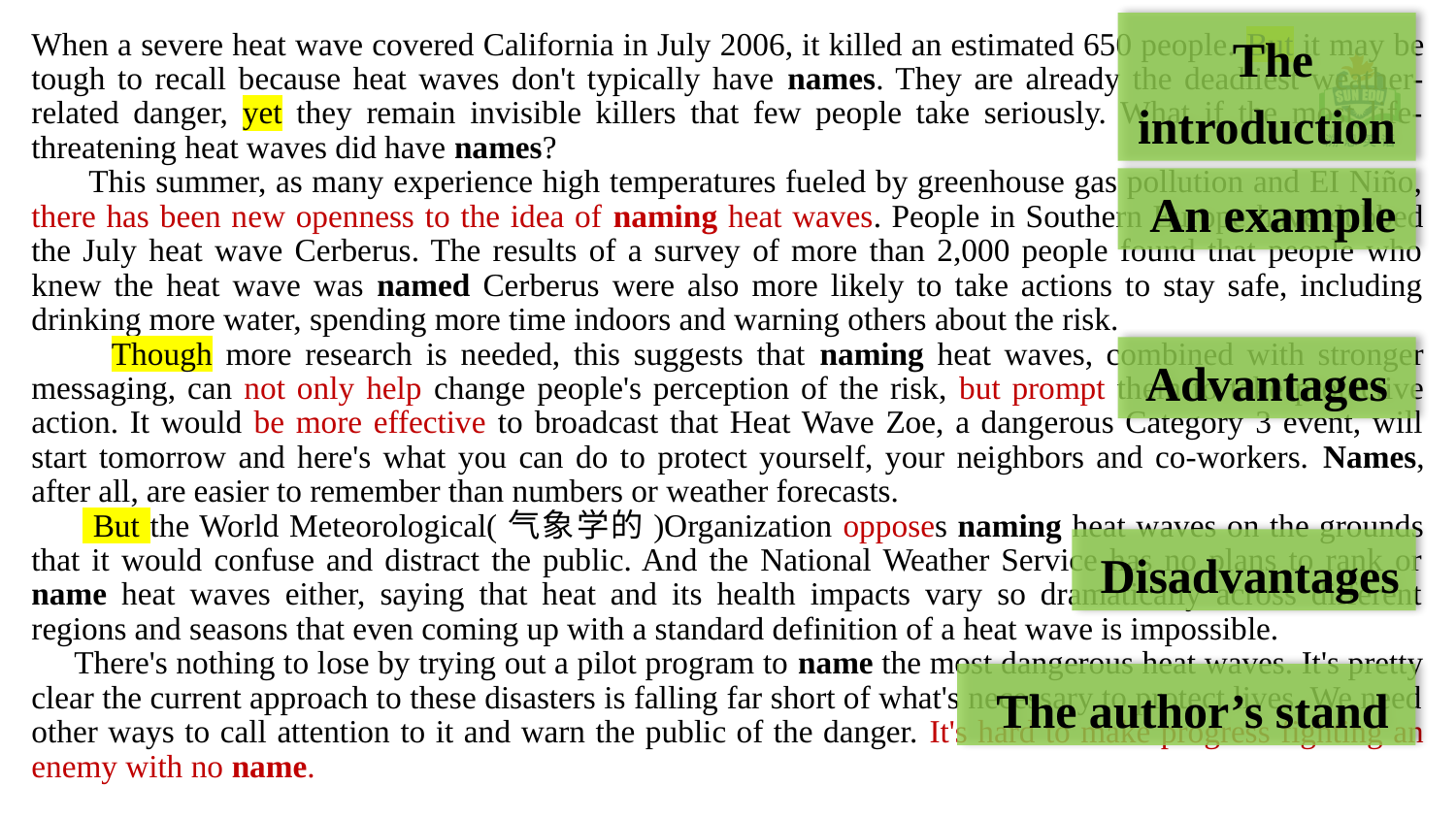

The introduction
When a severe heat wave covered California in July 2006, it killed an estimated 650 people. But it may be tough to recall because heat waves don't typically have names. They are already the deadliest weather-related danger, yet they remain invisible killers that few people take seriously. What if the most life-threatening heat waves did have names?
      This summer, as many experience high temperatures fueled by greenhouse gas pollution and EI Niño, there has been new openness to the idea of naming heat waves. People in Southern Europe have dubbed the July heat wave Cerberus. The results of a survey of more than 2,000 people found that people who knew the heat wave was named Cerberus were also more likely to take actions to stay safe, including drinking more water, spending more time indoors and warning others about the risk.
      Though more research is needed, this suggests that naming heat waves, combined with stronger messaging, can not only help change people's perception of the risk, but prompt them to take protective action. It would be more effective to broadcast that Heat Wave Zoe, a dangerous Category 3 event, will start tomorrow and here's what you can do to protect yourself, your neighbors and co-workers. Names, after all, are easier to remember than numbers or weather forecasts.
      But the World Meteorological(气象学的)Organization opposes naming heat waves on the grounds that it would confuse and distract the public. And the National Weather Service has no plans to rank or name heat waves either, saying that heat and its health impacts vary so dramatically across different regions and seasons that even coming up with a standard definition of a heat wave is impossible.
     There's nothing to lose by trying out a pilot program to name the most dangerous heat waves. It's pretty clear the current approach to these disasters is falling far short of what's necessary to protect lives. We need other ways to call attention to it and warn the public of the danger. It's hard to make progress fighting an enemy with no name.
An example
Advantages
Disadvantages
The author’s stand